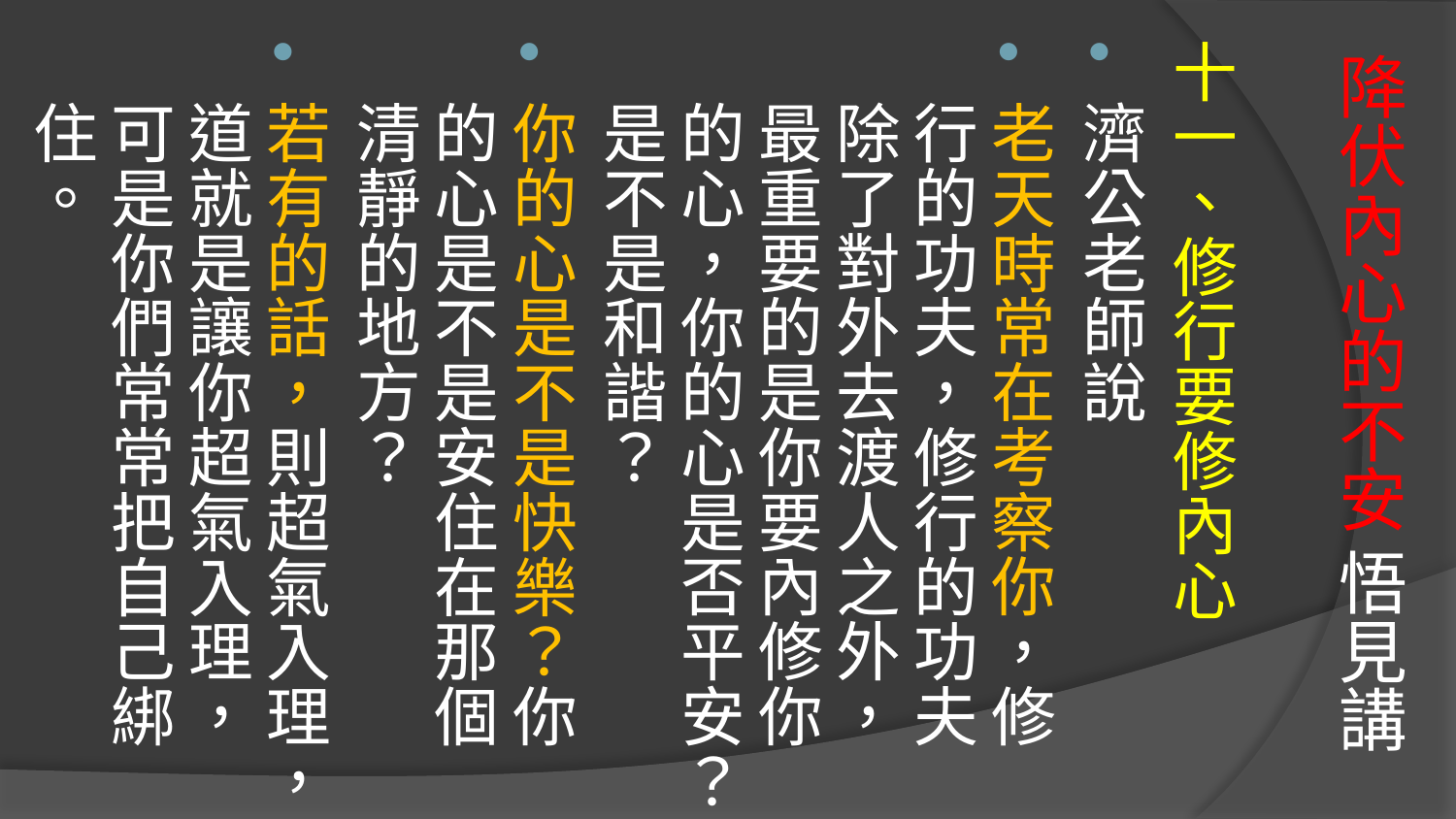

十一、修行要修內心
濟公老師說
老天時常在考察你，修行的功夫，修行的功夫除了對外去渡人之外，最重要的是你要內修你的心，你的心是否平安？是不是和諧？
你的心是不是快樂？你的心是不是安住在那個清靜的地方？
若有的話，則超氣入理，道就是讓你超氣入理，可是你們常常把自己綁住。
# 降伏內心的不安 悟見講